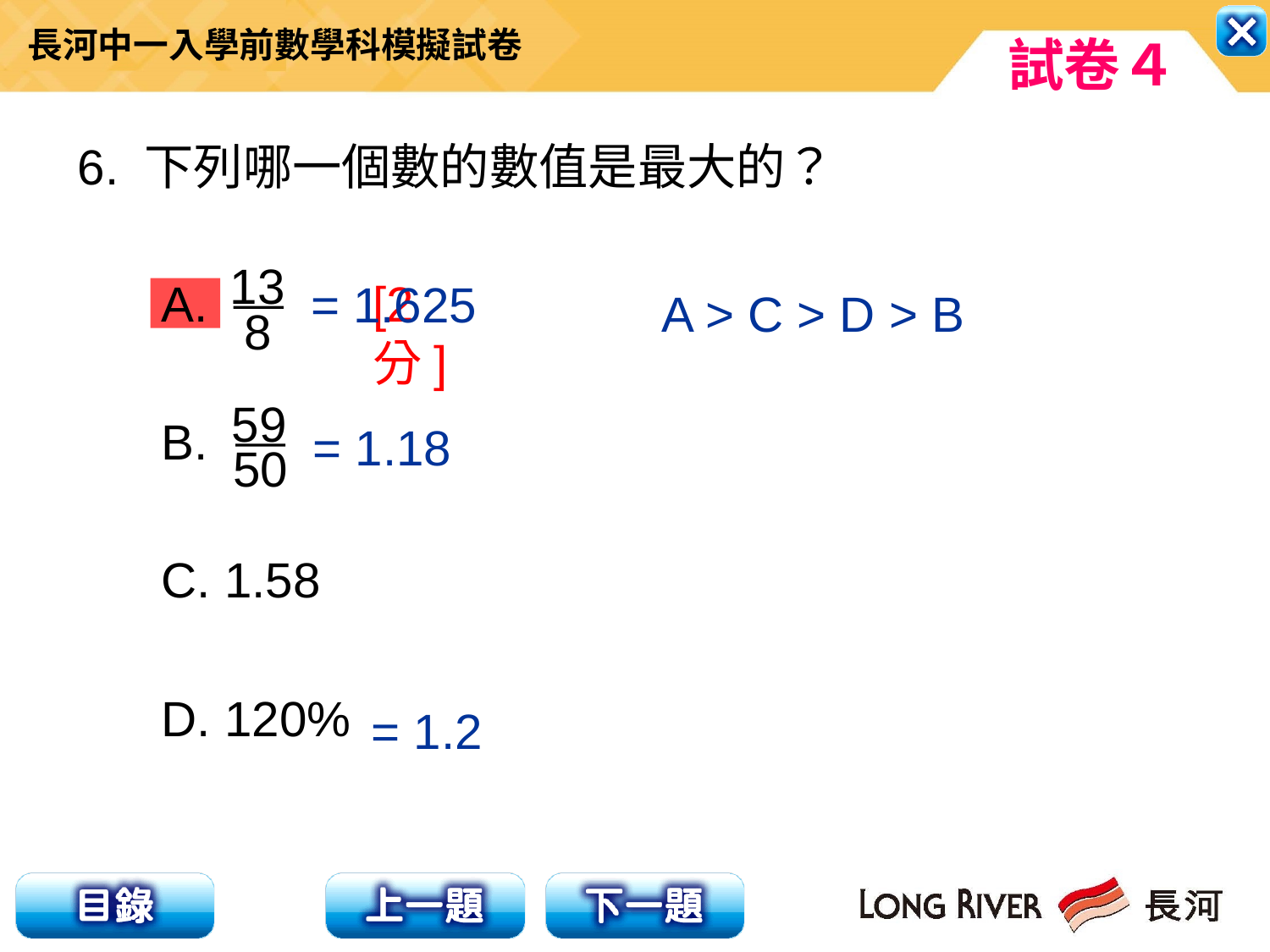

6. 下列哪一個數的數值是最大的？
13
8

A.

B.

C. 1.58

D. 120%
[2分]
= 1.625
A > C > D > B

59
50

= 1.18
= 1.2